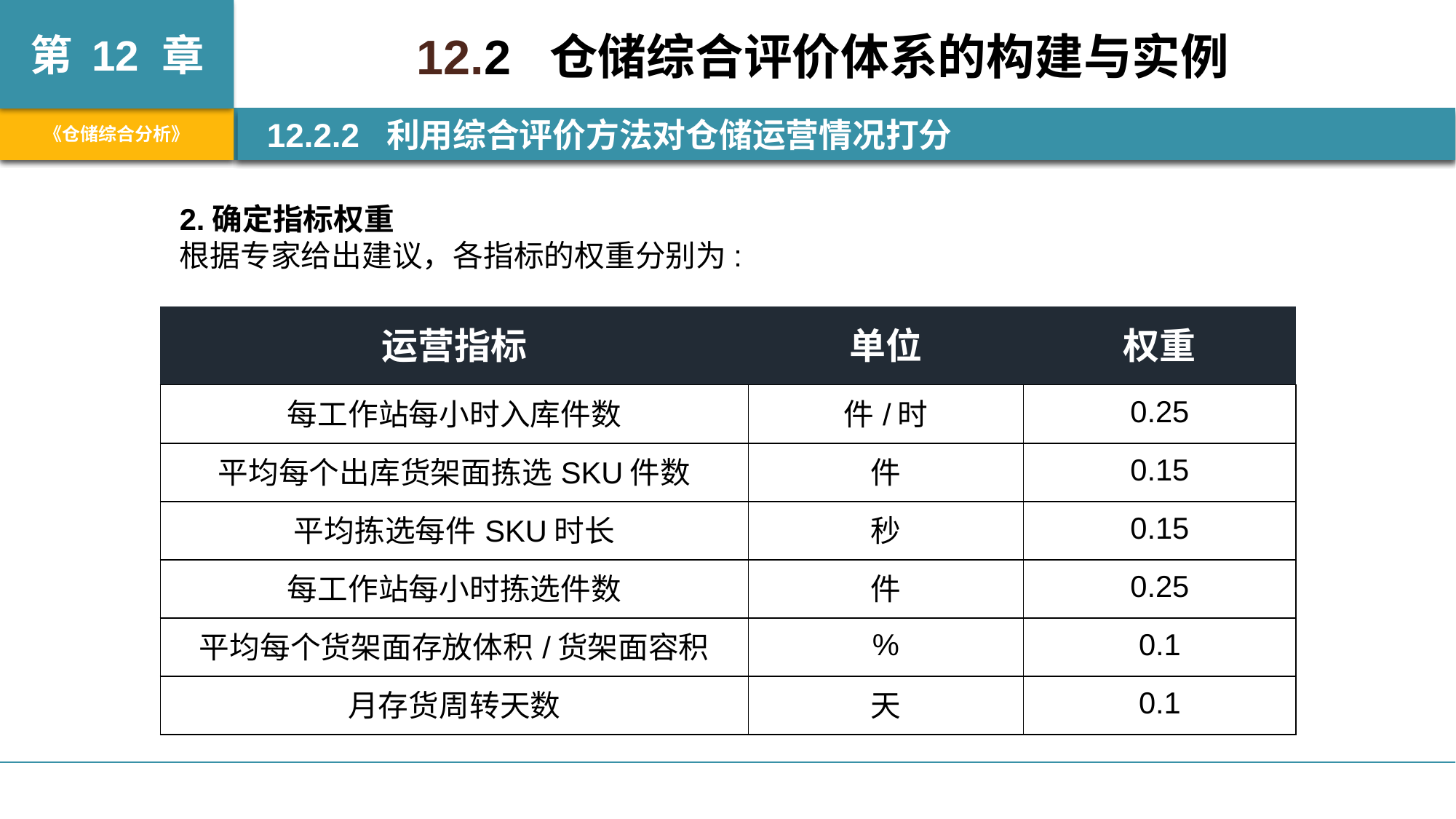

12.2  仓储综合评价体系的构建与实例
  12.2.2  利用综合评价方法对仓储运营情况打分
2.确定指标权重
根据专家给出建议，各指标的权重分别为:
| 运营指标 | 单位 | 权重 |
| --- | --- | --- |
| 每工作站每小时入库件数 | 件/时 | 0.25 |
| 平均每个出库货架面拣选SKU件数 | 件 | 0.15 |
| 平均拣选每件SKU时长 | 秒 | 0.15 |
| 每工作站每小时拣选件数 | 件 | 0.25 |
| 平均每个货架面存放体积/货架面容积 | % | 0.1 |
| 月存货周转天数 | 天 | 0.1 |